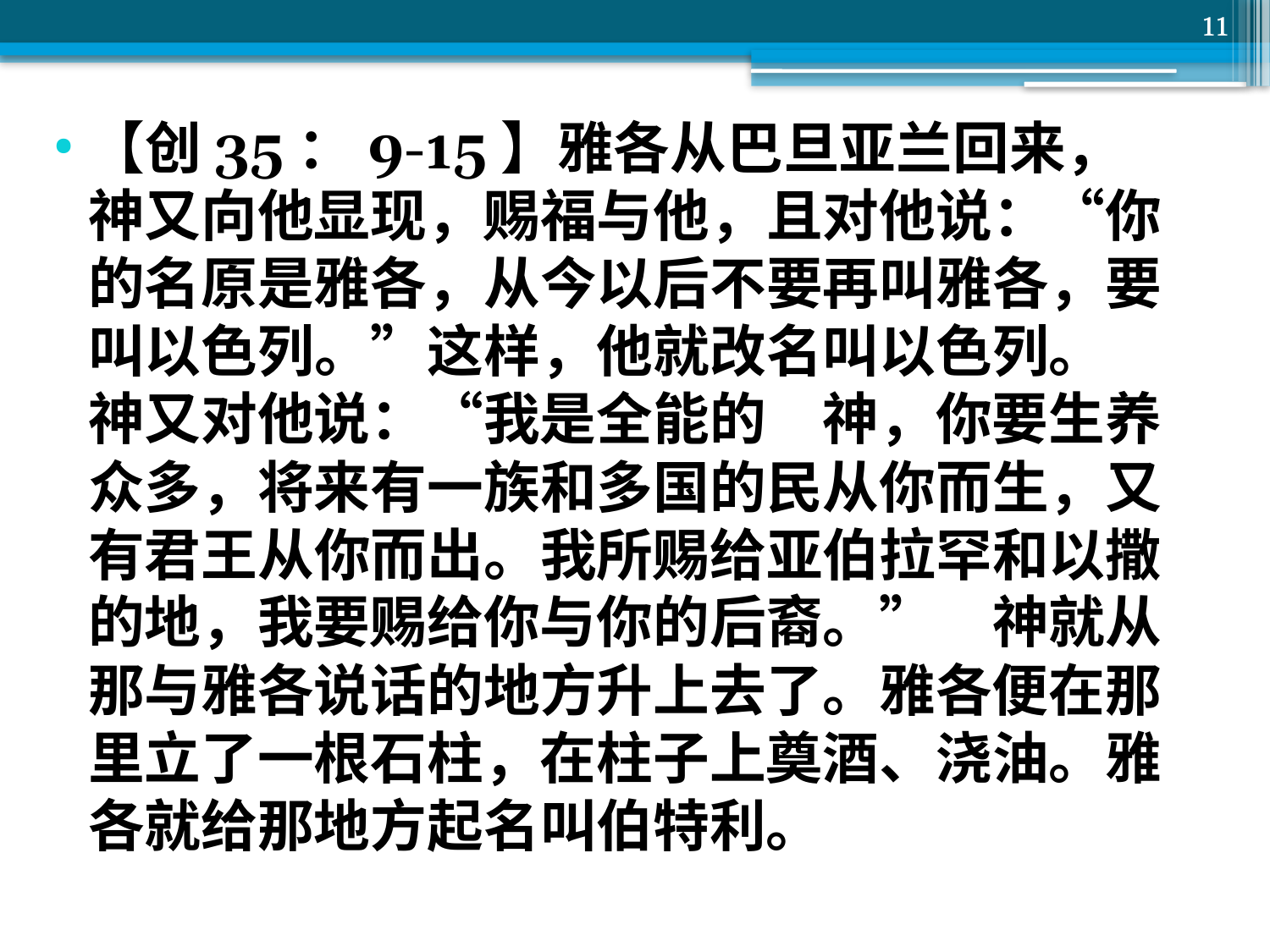

11
【创35：9-15】雅各从巴旦亚兰回来，　神又向他显现，赐福与他，且对他说：“你的名原是雅各，从今以后不要再叫雅各，要叫以色列。”这样，他就改名叫以色列。　神又对他说：“我是全能的　神，你要生养众多，将来有一族和多国的民从你而生，又有君王从你而出。我所赐给亚伯拉罕和以撒的地，我要赐给你与你的后裔。”　神就从那与雅各说话的地方升上去了。雅各便在那里立了一根石柱，在柱子上奠酒、浇油。雅各就给那地方起名叫伯特利。